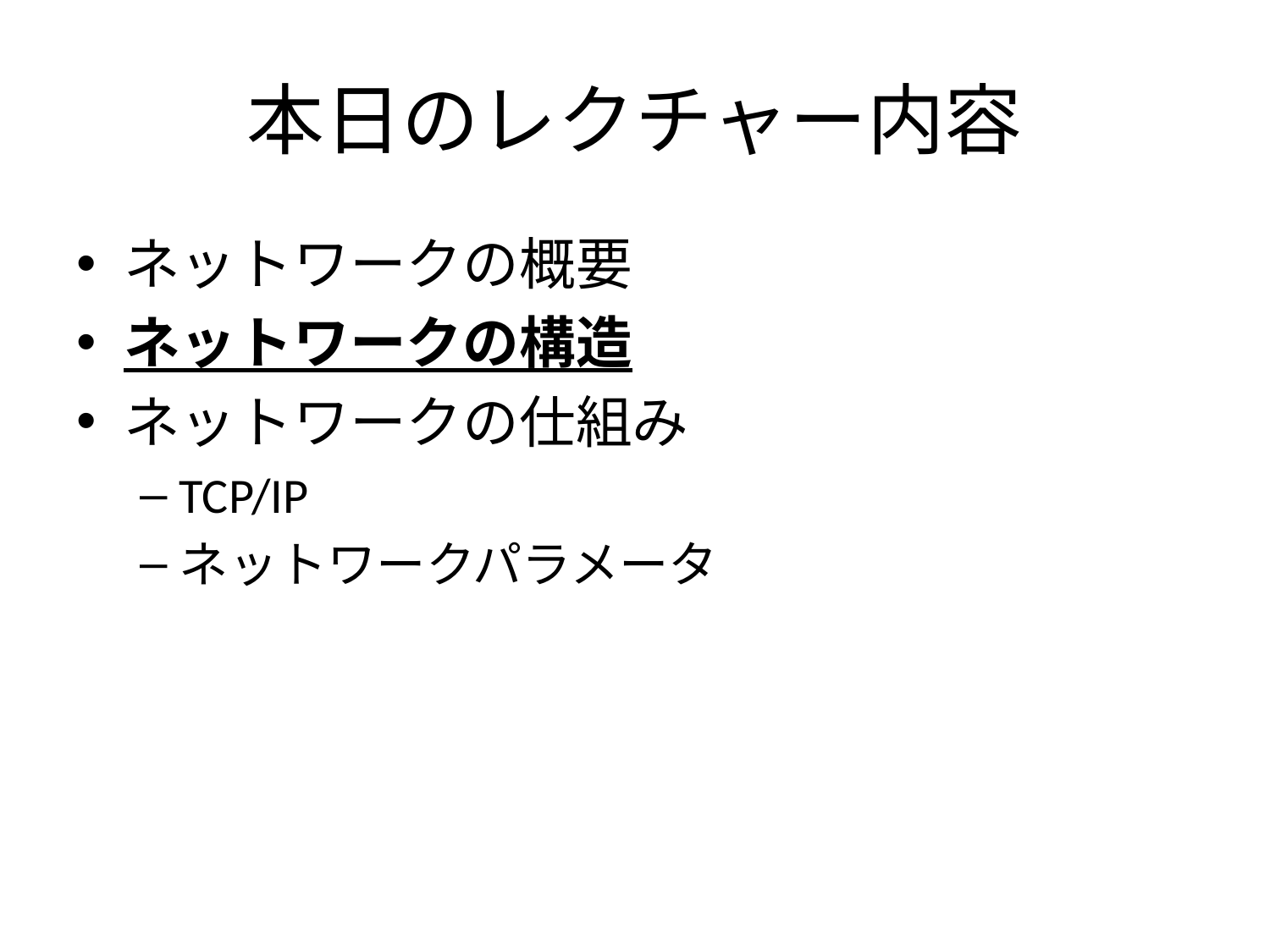

# 本日のレクチャー内容
ネットワークの概要
ネットワークの構造
ネットワークの仕組み
TCP/IP
ネットワークパラメータ